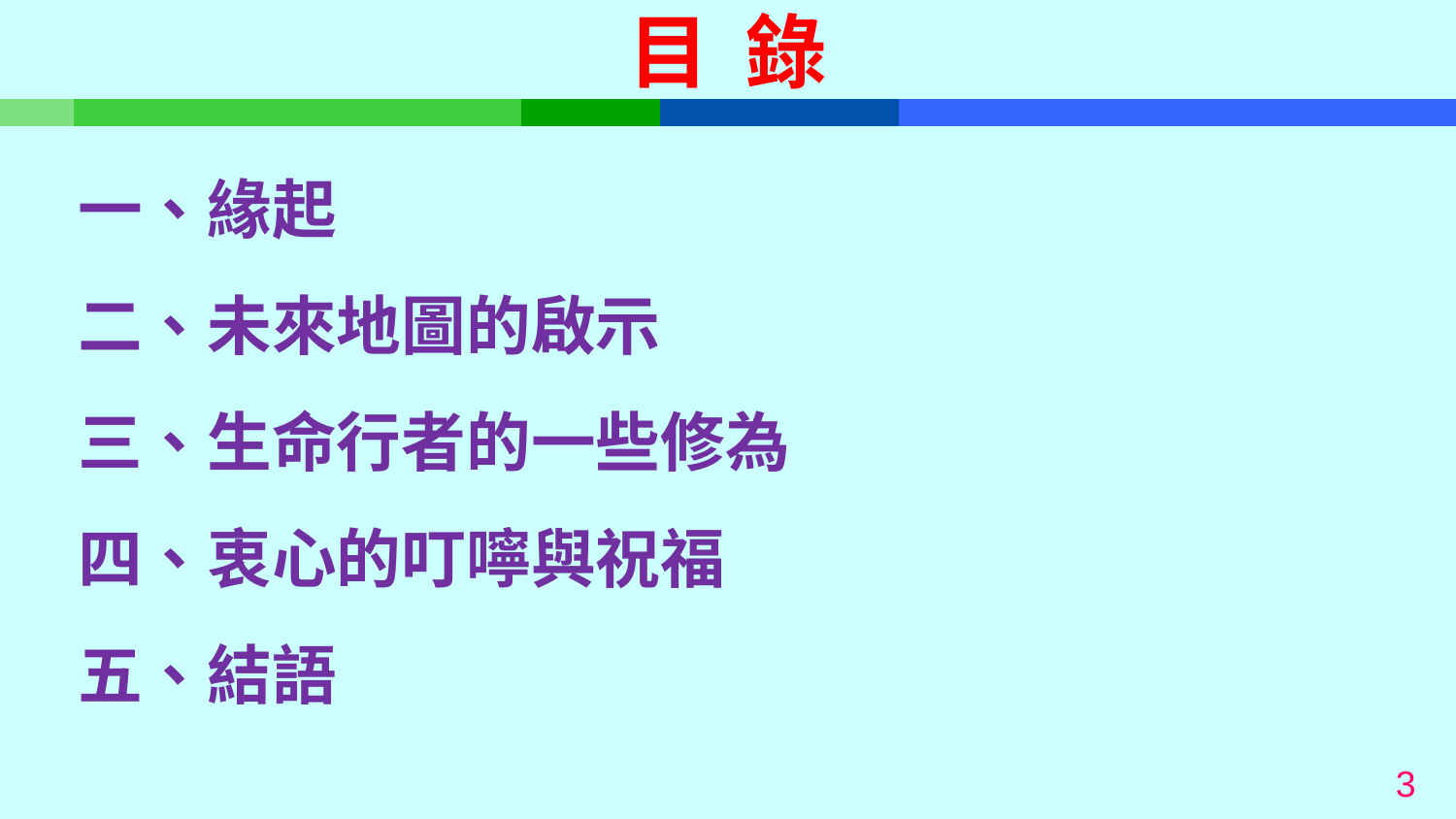

# 目  錄
一、緣起
二、未來地圖的啟示
三、生命行者的一些修為
四、衷心的叮嚀與祝福
五、結語
3